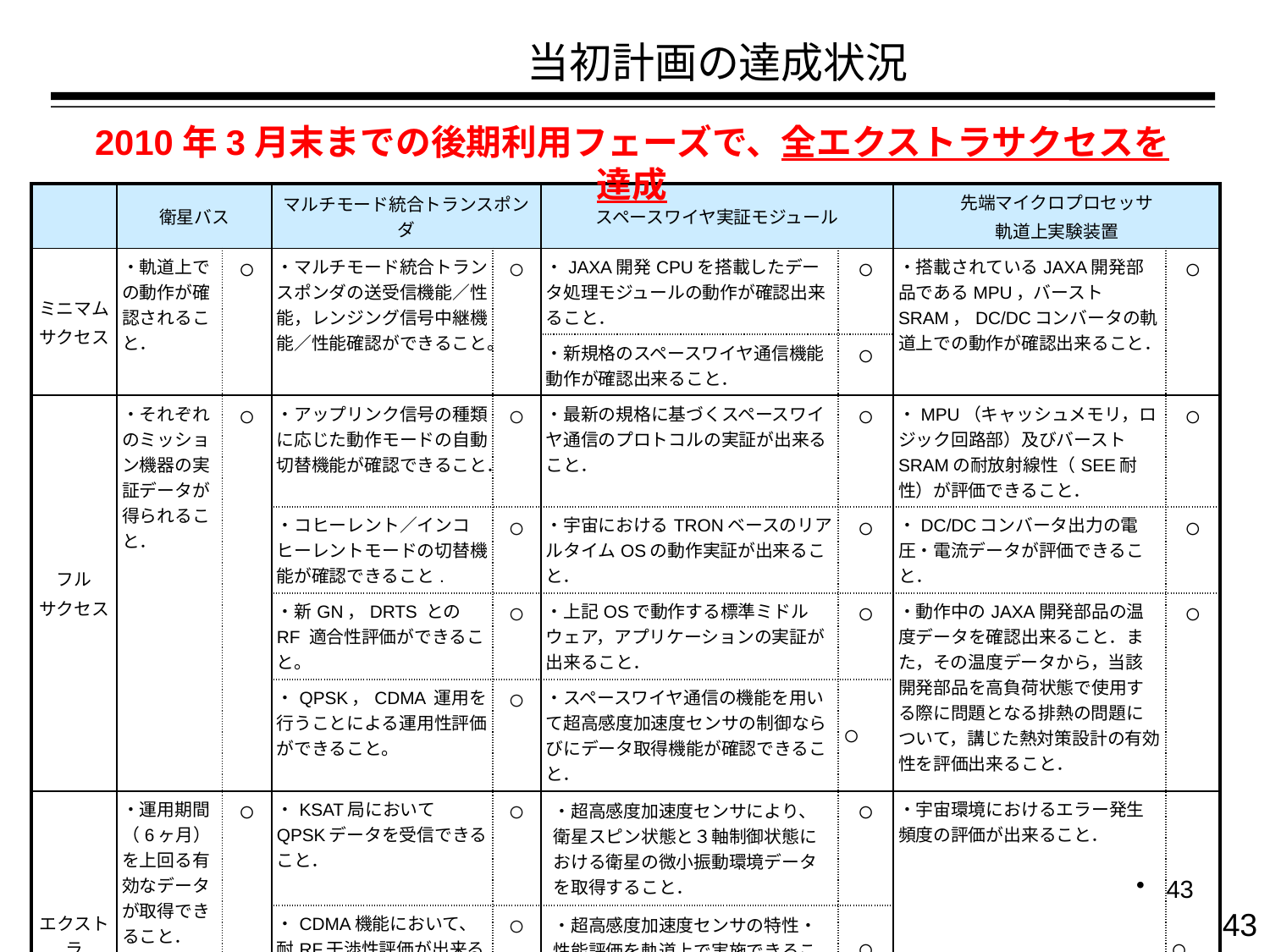

当初計画の達成状況

2010年3月末までの後期利用フェーズで、全エクストラサクセスを達成
|  | 衛星バス |  | マルチモード統合トランスポンダ |  | スペースワイヤ実証モジュール |  | 先端マイクロプロセッサ 軌道上実験装置 |  |
| --- | --- | --- | --- | --- | --- | --- | --- | --- |
| ミニマム サクセス | ・軌道上での動作が確認されること． | ○ | ・マルチモード統合トランスポンダの送受信機能／性能，レンジング信号中継機能／性能確認ができること。 | ○ | ・JAXA開発CPUを搭載したデータ処理モジュールの動作が確認出来ること． | ○ | ・搭載されているJAXA開発部品であるMPU，バーストSRAM，DC/DCコンバータの軌道上での動作が確認出来ること． | ○ |
|  |  |  |  |  | ・新規格のスペースワイヤ通信機能動作が確認出来ること． | ○ |  |  |
| フル サクセス | ・それぞれのミッション機器の実証データが得られること． | ○ | ・アップリンク信号の種類に応じた動作モードの自動切替機能が確認できること． | ○ | ・最新の規格に基づくスペースワイヤ通信のプロトコルの実証が出来ること． | ○ | ・MPU（キャッシュメモリ，ロジック回路部）及びバーストSRAMの耐放射線性（SEE耐性）が評価できること． | ○ |
|  |  |  | ・コヒーレント／インコヒーレントモードの切替機能が確認できること. | ○ | ・宇宙におけるTRONベースのリアルタイムOSの動作実証が出来ること． | ○ | ・DC/DCコンバータ出力の電圧・電流データが評価できること． | ○ |
|  |  |  | ・新GN，DRTS とのRF 適合性評価ができること。 | ○ | ・上記OSで動作する標準ミドルウェア，アプリケーションの実証が出来ること． | ○ | ・動作中のJAXA開発部品の温度データを確認出来ること．また，その温度データから，当該開発部品を高負荷状態で使用する際に問題となる排熱の問題について，講じた熱対策設計の有効性を評価出来ること． | ○ |
|  |  |  | ・QPSK，CDMA 運用を行うことによる運用性評価ができること。 | ○ | ・スペースワイヤ通信の機能を用いて超高感度加速度センサの制御ならびにデータ取得機能が確認できること． | ○ |  |  |
| エクストラ サクセス | ・運用期間（6ヶ月）を上回る有効なデータが取得できること． | ○ | ・KSAT局においてQPSKデータを受信できること． | ○ | ・超高感度加速度センサにより、衛星スピン状態と３軸制御状態における衛星の微小振動環境データを取得すること． | ○ | ・宇宙環境におけるエラー発生頻度の評価が出来ること． | ○ |
|  |  |  | ・CDMA機能において、耐RF干渉性評価が出来ること． | ○ | ・超高感度加速度センサの特性・性能評価を軌道上で実施できること． | ○ |  |  |
|  |  |  |  |  | ・光学機器の軌道上劣化評価データが取得でき、小型科学衛星３号機への提案に向けた実証データを取得できること． | ○ |  |  |
43
43